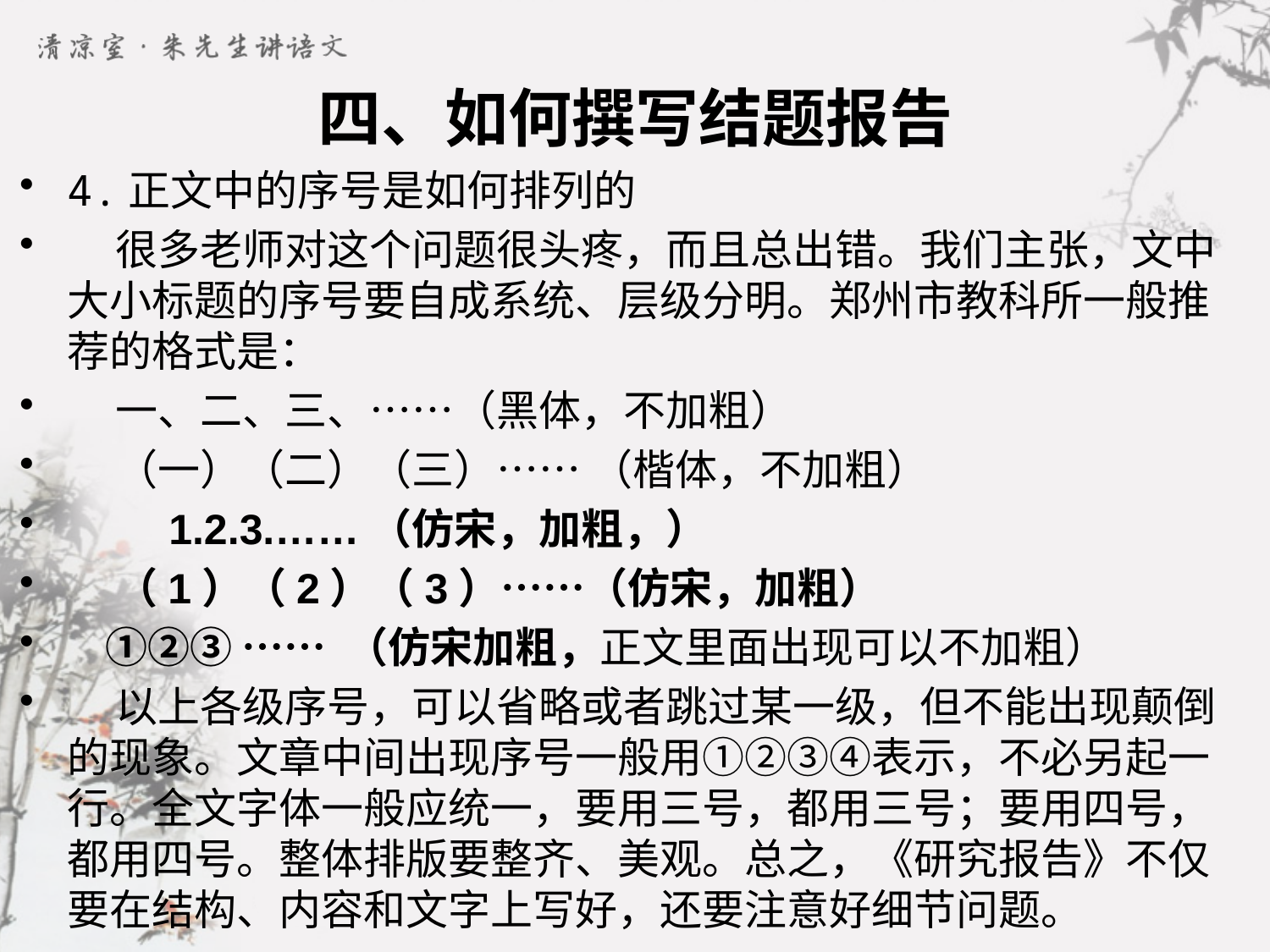

# 四、如何撰写结题报告
4.正文中的序号是如何排列的
    很多老师对这个问题很头疼，而且总出错。我们主张，文中大小标题的序号要自成系统、层级分明。郑州市教科所一般推荐的格式是：
    一、二、三、……（黑体，不加粗）
    （一）（二）（三）…… （楷体，不加粗）
    1.2.3.……（仿宋，加粗，）
    （1）（2）（3）……（仿宋，加粗）
    ①②③ …… （仿宋加粗，正文里面出现可以不加粗）
    以上各级序号，可以省略或者跳过某一级，但不能出现颠倒的现象。文章中间出现序号一般用①②③④表示，不必另起一行。全文字体一般应统一，要用三号，都用三号；要用四号，都用四号。整体排版要整齐、美观。总之，《研究报告》不仅要在结构、内容和文字上写好，还要注意好细节问题。